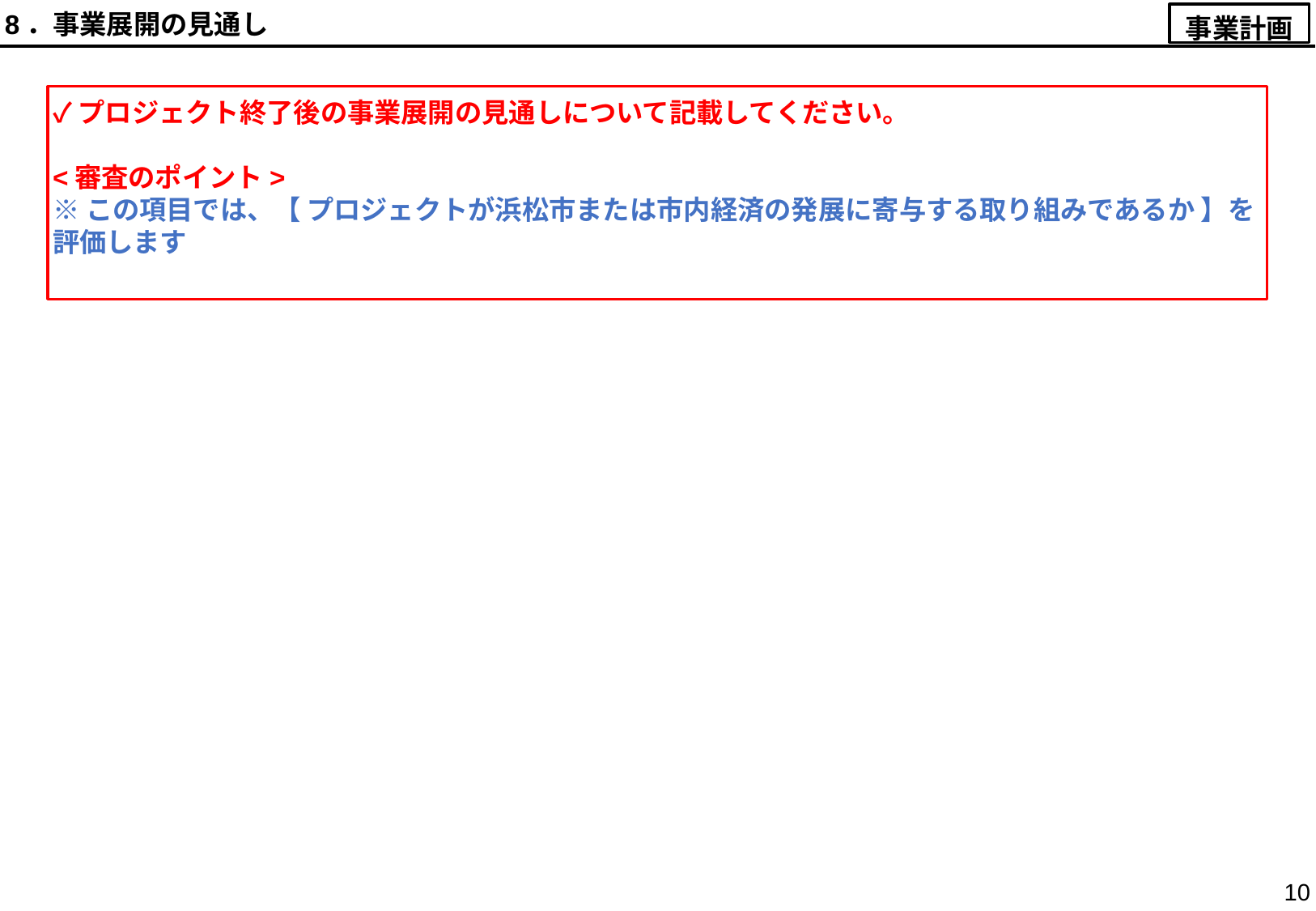

8．事業展開の見通し
事業計画
✓プロジェクト終了後の事業展開の見通しについて記載してください。

<審査のポイント>
※この項目では、【 プロジェクトが浜松市または市内経済の発展に寄与する取り組みであるか 】を評価します

10